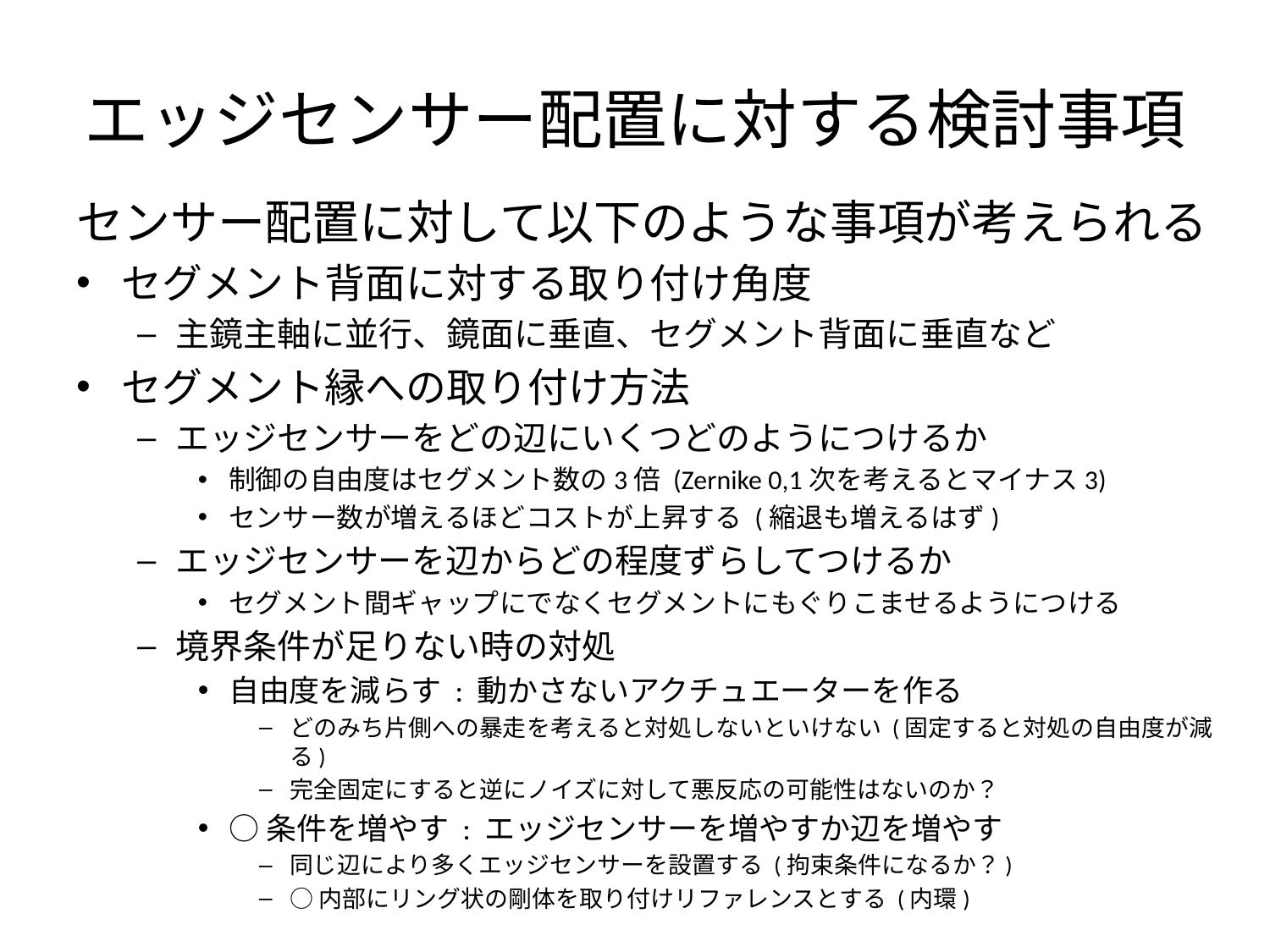

# エッジセンサー配置に対する検討事項
センサー配置に対して以下のような事項が考えられる
セグメント背面に対する取り付け角度
主鏡主軸に並行、鏡面に垂直、セグメント背面に垂直など
セグメント縁への取り付け方法
エッジセンサーをどの辺にいくつどのようにつけるか
制御の自由度はセグメント数の3倍 (Zernike 0,1次を考えるとマイナス3)
センサー数が増えるほどコストが上昇する (縮退も増えるはず)
エッジセンサーを辺からどの程度ずらしてつけるか
セグメント間ギャップにでなくセグメントにもぐりこませるようにつける
境界条件が足りない時の対処
自由度を減らす : 動かさないアクチュエーターを作る
どのみち片側への暴走を考えると対処しないといけない (固定すると対処の自由度が減る)
完全固定にすると逆にノイズに対して悪反応の可能性はないのか？
○条件を増やす : エッジセンサーを増やすか辺を増やす
同じ辺により多くエッジセンサーを設置する (拘束条件になるか？)
○内部にリング状の剛体を取り付けリファレンスとする (内環)